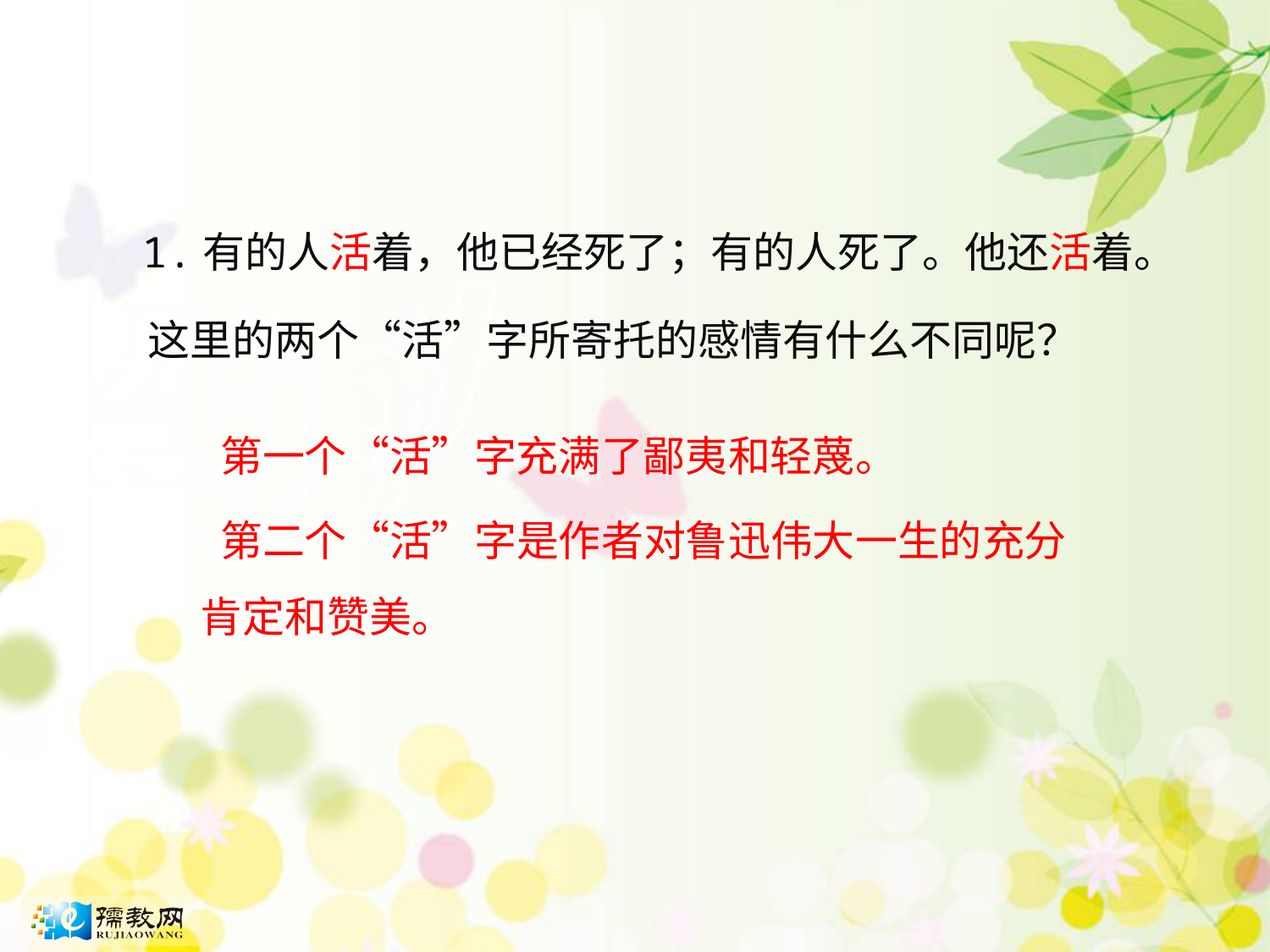

1.有的人活着，他已经死了；有的人死了。他还活着。
这里的两个“活”字所寄托的感情有什么不同呢？
      第一个“活”字充满了鄙夷和轻蔑。
      第二个“活”字是作者对鲁迅伟大一生的充分肯定和赞美。